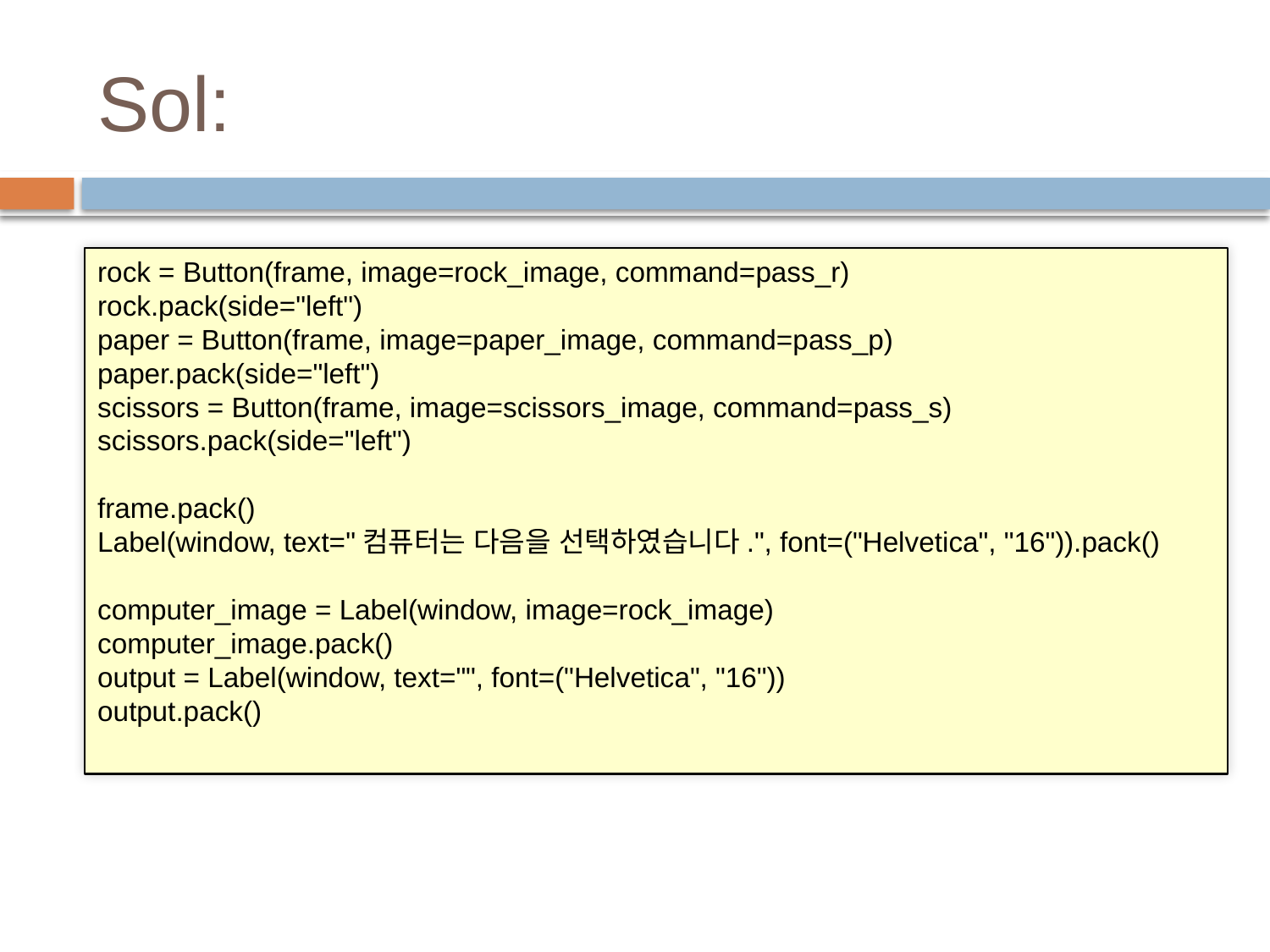

# Sol:
rock = Button(frame, image=rock_image, command=pass_r)
rock.pack(side="left")
paper = Button(frame, image=paper_image, command=pass_p)
paper.pack(side="left")
scissors = Button(frame, image=scissors_image, command=pass_s)
scissors.pack(side="left")

frame.pack()
Label(window, text="컴퓨터는 다음을 선택하였습니다.", font=("Helvetica", "16")).pack()

computer_image = Label(window, image=rock_image)
computer_image.pack()
output = Label(window, text="", font=("Helvetica", "16"))
output.pack()